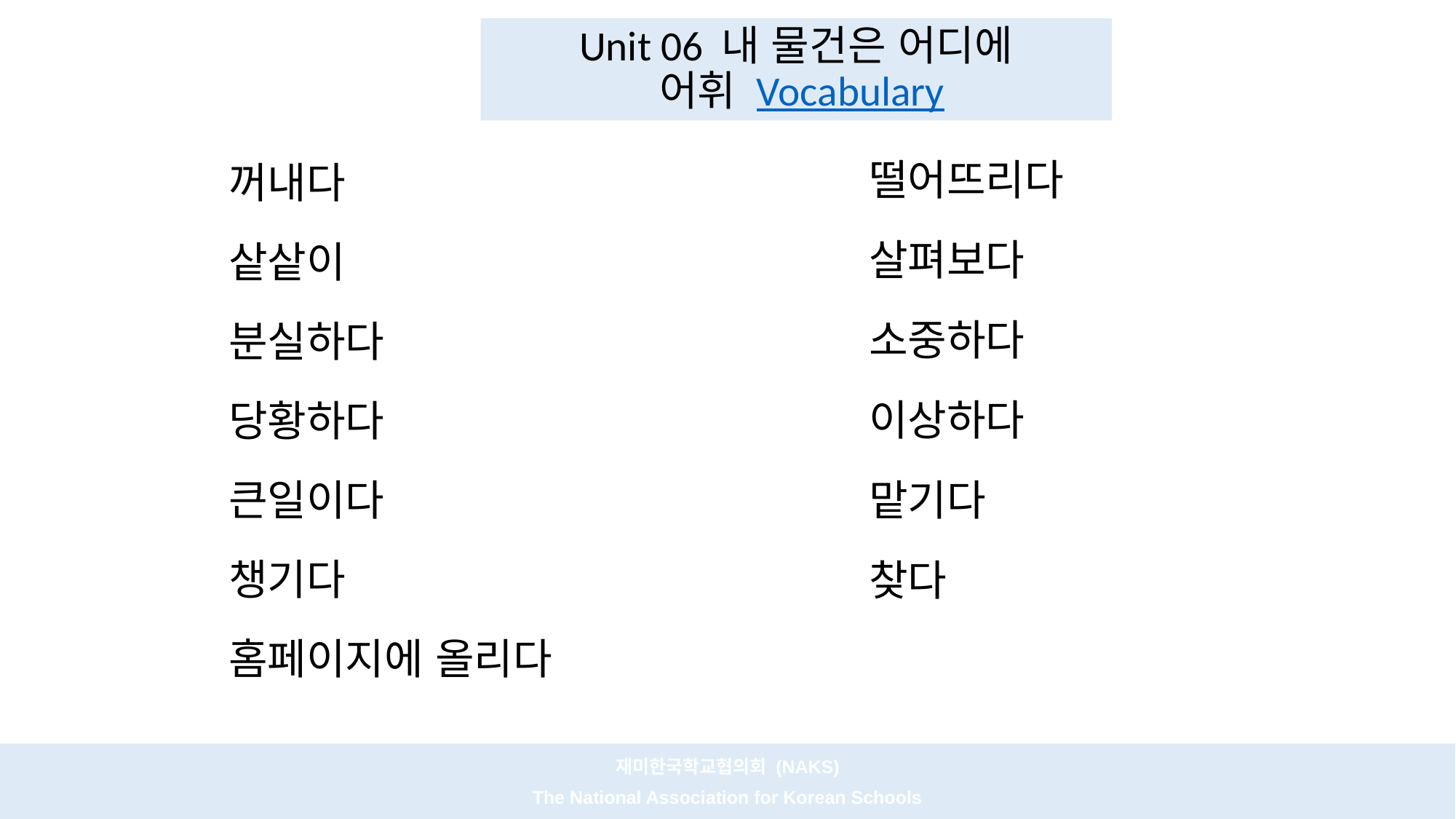

# Unit 06 내 물건은 어디에 어휘 Vocabulary
떨어뜨리다
꺼내다
살펴보다
샅샅이

소중하다
분실하다
이상하다
당황하다
맡기다
큰일이다
챙기다
찾다
홈페이지에 올리다
재미한국학교협의회 (NAKS)
The National Association for Korean Schools